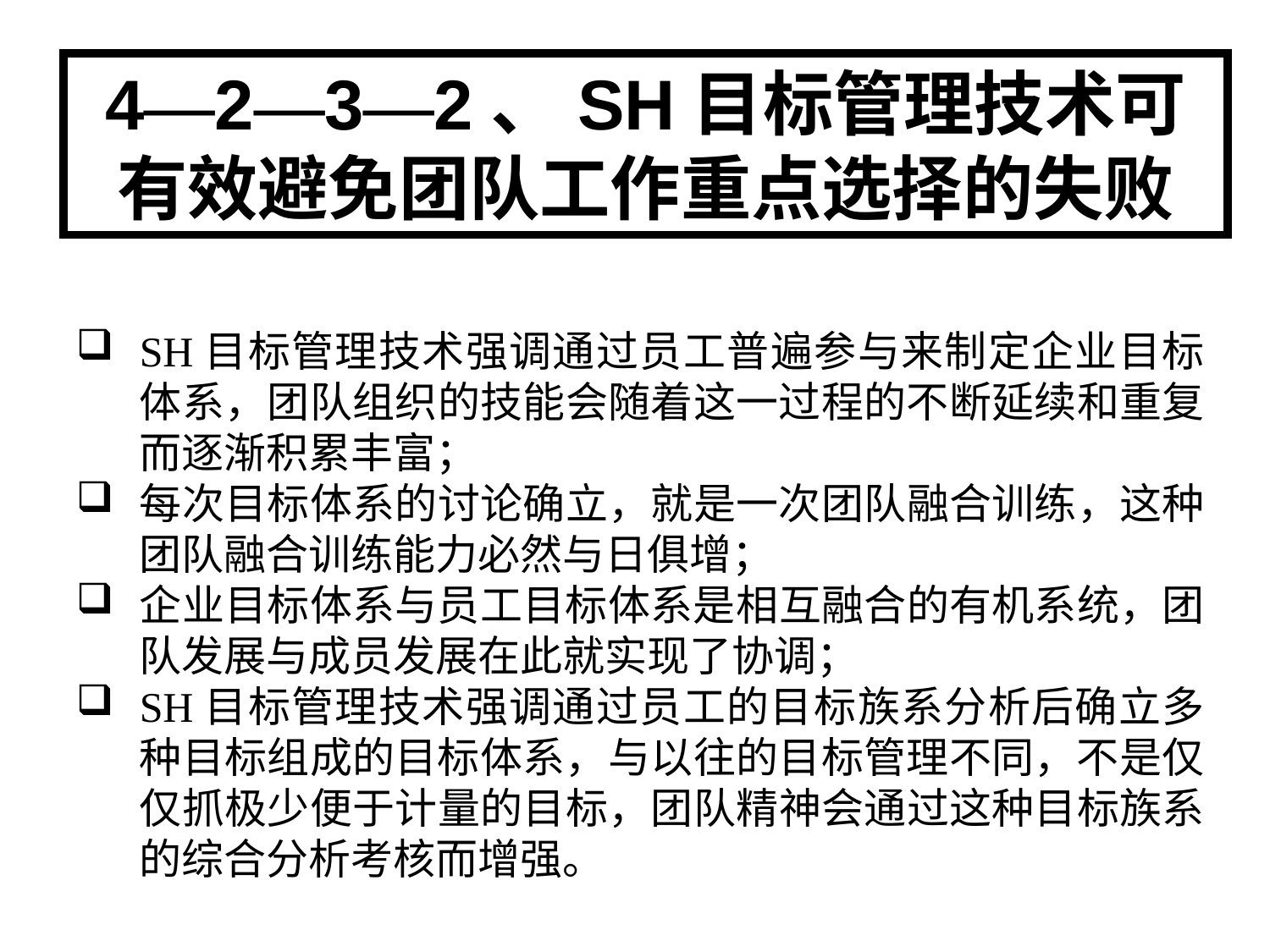

4—2—3—2、SH目标管理技术可有效避免团队工作重点选择的失败
SH目标管理技术强调通过员工普遍参与来制定企业目标体系，团队组织的技能会随着这一过程的不断延续和重复而逐渐积累丰富；
每次目标体系的讨论确立，就是一次团队融合训练，这种团队融合训练能力必然与日俱增；
企业目标体系与员工目标体系是相互融合的有机系统，团队发展与成员发展在此就实现了协调；
SH目标管理技术强调通过员工的目标族系分析后确立多种目标组成的目标体系，与以往的目标管理不同，不是仅仅抓极少便于计量的目标，团队精神会通过这种目标族系的综合分析考核而增强。